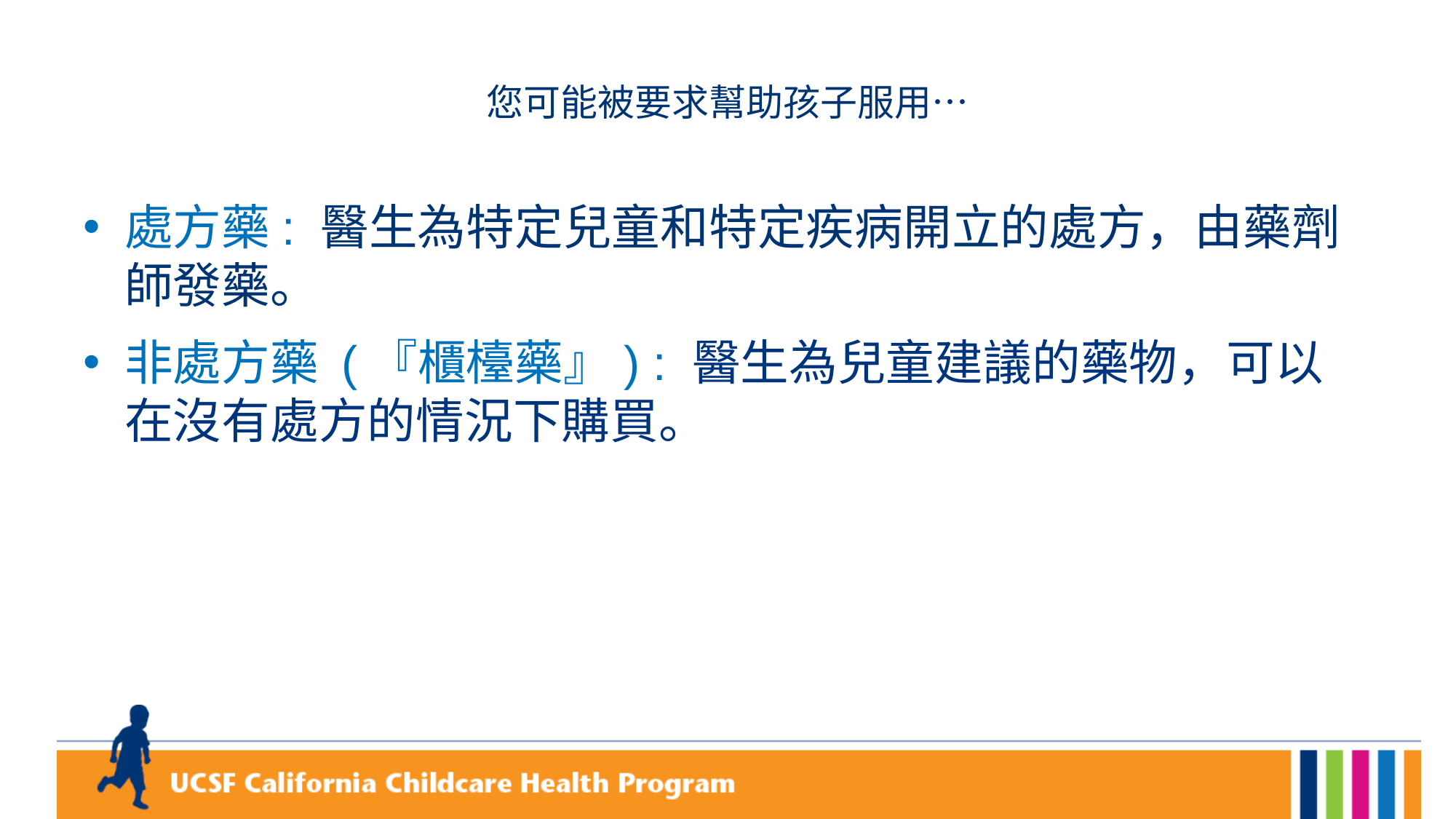

# 您可能被要求幫助孩子服用…
處方藥: 醫生為特定兒童和特定疾病開立的處方，由藥劑師發藥。
非處方藥 (『櫃檯藥』) : 醫生為兒童建議的藥物，可以在沒有處方的情況下購買。